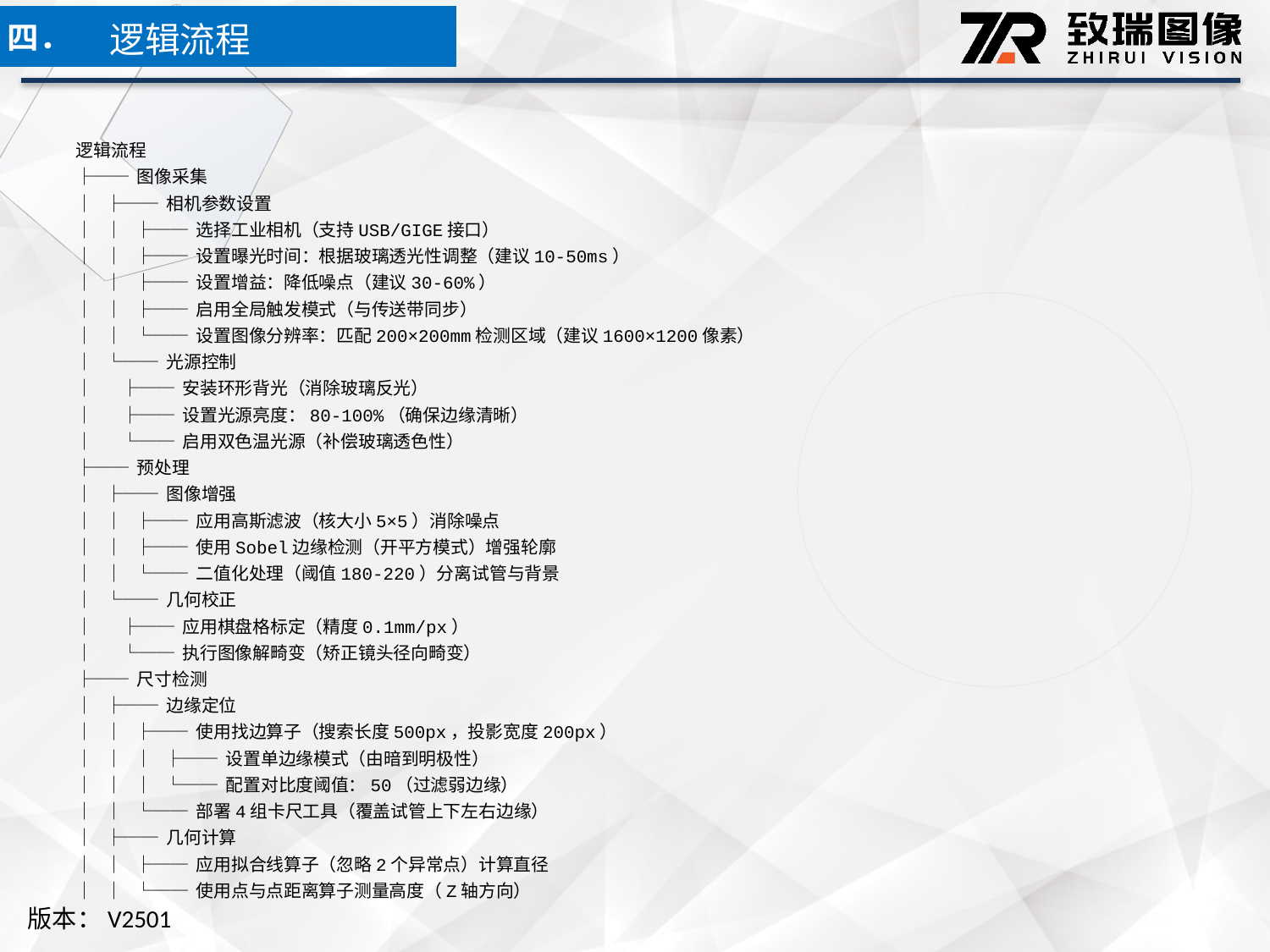

逻辑流程
四．

逻辑流程
├── 图像采集
│   ├── 相机参数设置
│   │   ├── 选择工业相机（支持USB/GIGE接口）
│   │   ├── 设置曝光时间：根据玻璃透光性调整（建议10-50ms）
│   │   ├── 设置增益：降低噪点（建议30-60%）
│   │   ├── 启用全局触发模式（与传送带同步）
│   │   └── 设置图像分辨率：匹配200×200mm检测区域（建议1600×1200像素）
│   └── 光源控制
│       ├── 安装环形背光（消除玻璃反光）
│       ├── 设置光源亮度：80-100%（确保边缘清晰）
│       └── 启用双色温光源（补偿玻璃透色性）
├── 预处理
│   ├── 图像增强
│   │   ├── 应用高斯滤波（核大小5×5）消除噪点
│   │   ├── 使用Sobel边缘检测（开平方模式）增强轮廓
│   │   └── 二值化处理（阈值180-220）分离试管与背景
│   └── 几何校正
│       ├── 应用棋盘格标定（精度0.1mm/px）
│       └── 执行图像解畸变（矫正镜头径向畸变）
├── 尺寸检测
│   ├── 边缘定位
│   │   ├── 使用找边算子（搜索长度500px，投影宽度200px）
│   │   │   ├── 设置单边缘模式（由暗到明极性）
│   │   │   └── 配置对比度阈值：50（过滤弱边缘）
│   │   └── 部署4组卡尺工具（覆盖试管上下左右边缘）
│   ├── 几何计算
│   │   ├── 应用拟合线算子（忽略2个异常点）计算直径
│   │   └── 使用点与点距离算子测量高度（Z轴方向）